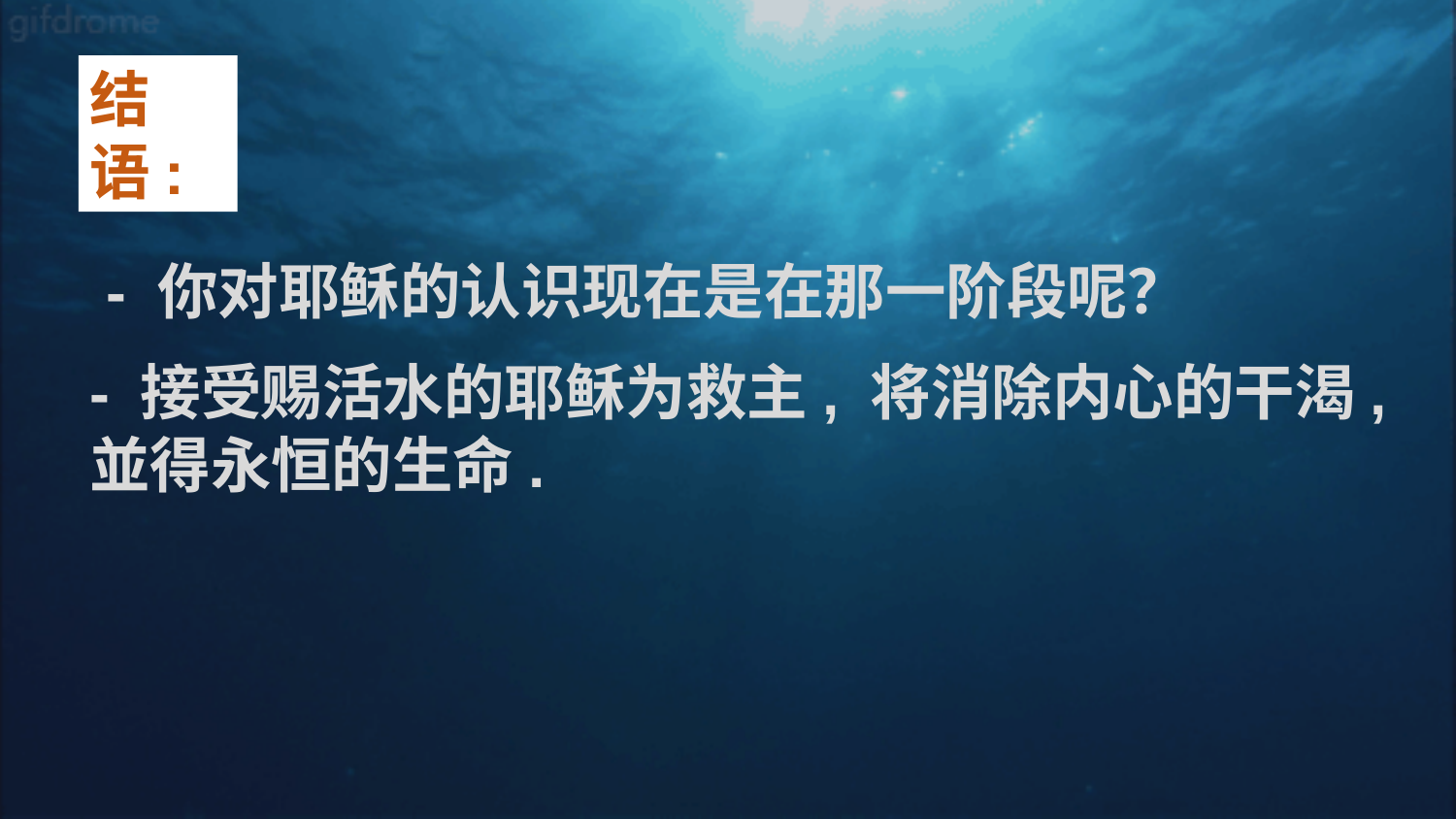

结语:

 - 你对耶稣的认识现在是在那一阶段呢？
- 接受赐活水的耶稣为救主, 将消除内心的干渴, 並得永恒的生命.